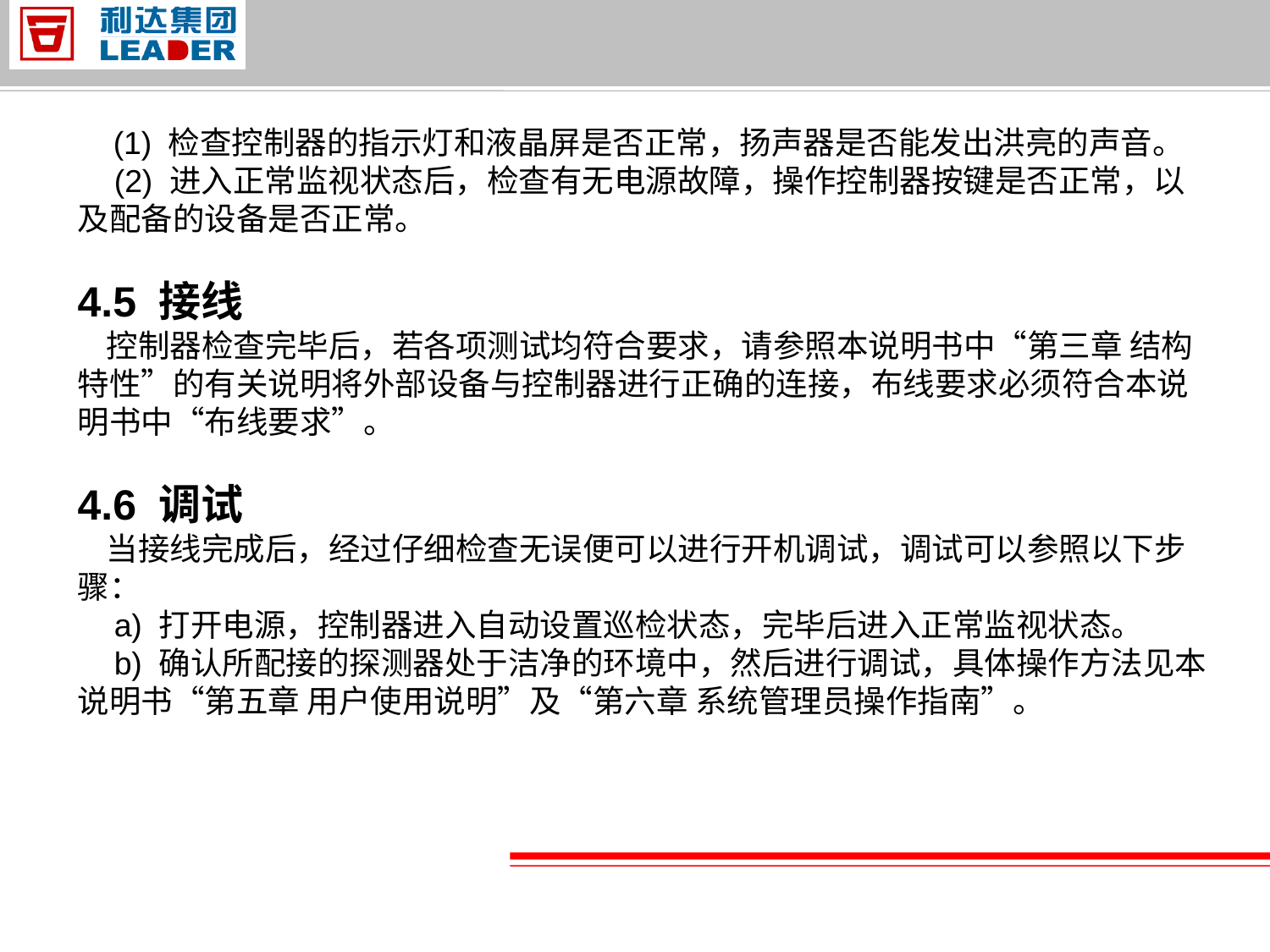

(1) 检查控制器的指示灯和液晶屏是否正常，扬声器是否能发出洪亮的声音。
    (2) 进入正常监视状态后，检查有无电源故障，操作控制器按键是否正常，以及配备的设备是否正常。
4.5 接线
    控制器检查完毕后，若各项测试均符合要求，请参照本说明书中“第三章 结构特性”的有关说明将外部设备与控制器进行正确的连接，布线要求必须符合本说明书中“布线要求”。
4.6 调试
    当接线完成后，经过仔细检查无误便可以进行开机调试，调试可以参照以下步骤：
    a) 打开电源，控制器进入自动设置巡检状态，完毕后进入正常监视状态。
    b) 确认所配接的探测器处于洁净的环境中，然后进行调试，具体操作方法见本说明书“第五章 用户使用说明”及“第六章 系统管理员操作指南”。